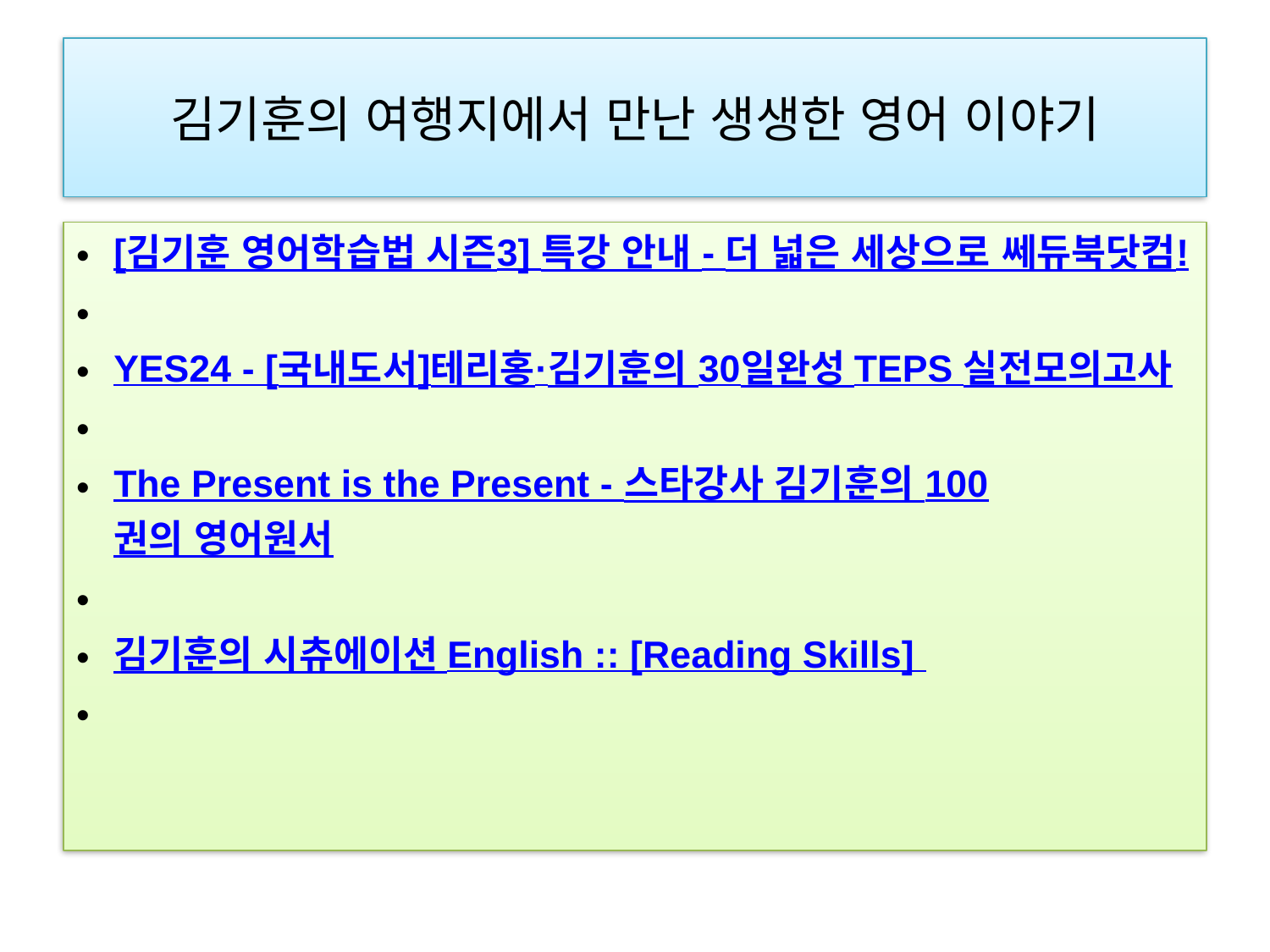

# 김기훈의 여행지에서 만난 생생한 영어 이야기
[김기훈 영어학습법 시즌3] 특강 안내 - 더 넓은 세상으로 쎄듀북닷컴!

YES24 - [국내도서]테리홍·김기훈의 30일완성 TEPS 실전모의고사

The Present is the Present - 스타강사 김기훈의 100권의 영어원서

김기훈의 시츄에이션 English :: [Reading Skills]